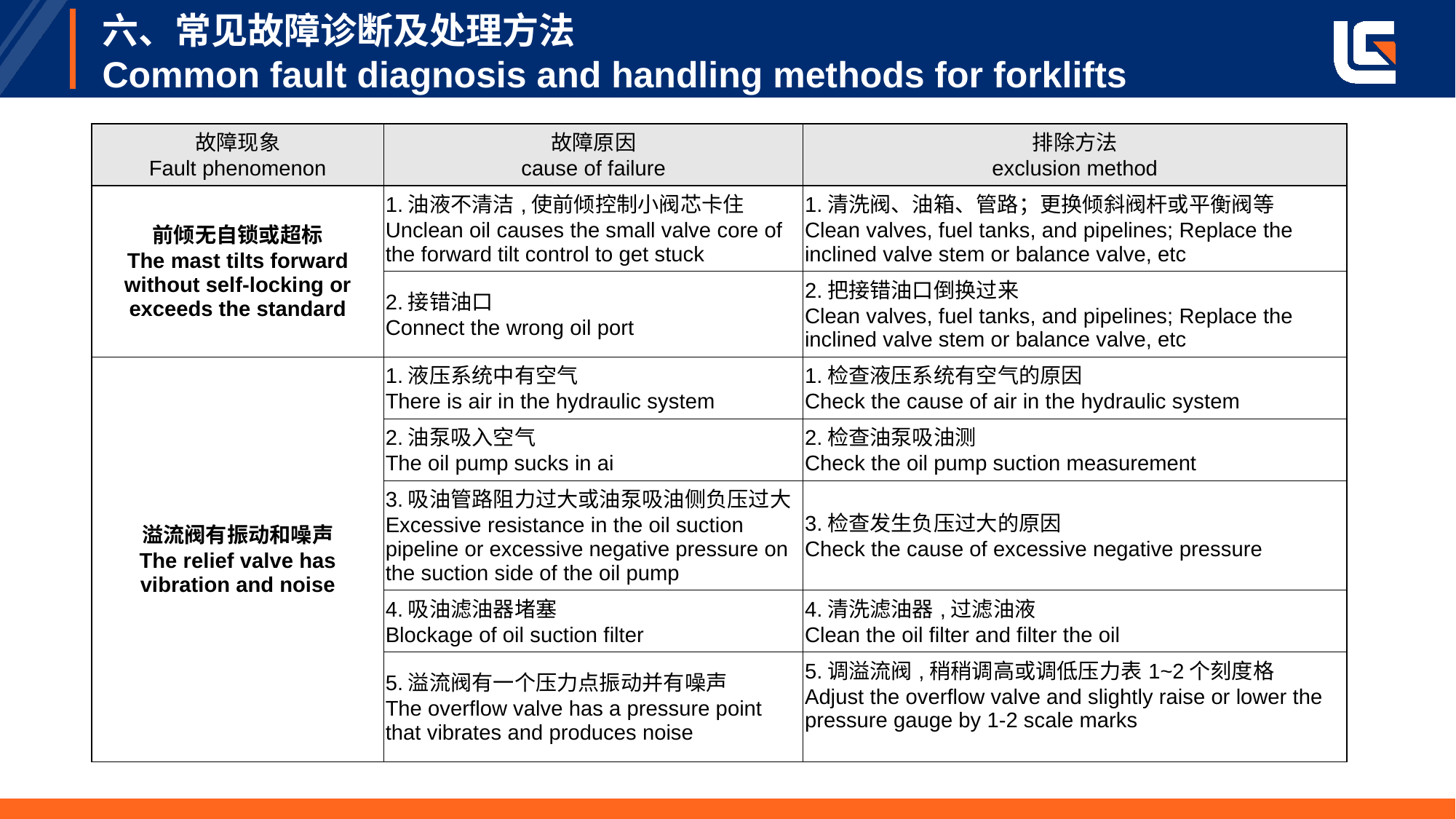

# 六、常见故障诊断及处理方法 Common fault diagnosis and handling methods for forklifts
| 故障现象 Fault phenomenon | 故障原因 cause of failure | 排除方法 exclusion method |
| --- | --- | --- |
| 前倾无自锁或超标 The mast tilts forward without self-locking or exceeds the standard | 1.油液不清洁,使前倾控制小阀芯卡住 Unclean oil causes the small valve core of the forward tilt control to get stuck | 1.清洗阀、油箱、管路；更换倾斜阀杆或平衡阀等 Clean valves, fuel tanks, and pipelines; Replace the inclined valve stem or balance valve, etc |
|  | 2.接错油口 Connect the wrong oil port | 2.把接错油口倒换过来 Clean valves, fuel tanks, and pipelines; Replace the inclined valve stem or balance valve, etc |
| 溢流阀有振动和噪声 The relief valve has vibration and noise | 1.液压系统中有空气 There is air in the hydraulic system | 1.检查液压系统有空气的原因 Check the cause of air in the hydraulic system |
|  | 2.油泵吸入空气 The oil pump sucks in ai | 2.检查油泵吸油测 Check the oil pump suction measurement |
|  | 3.吸油管路阻力过大或油泵吸油侧负压过大 Excessive resistance in the oil suction pipeline or excessive negative pressure on the suction side of the oil pump | 3.检查发生负压过大的原因 Check the cause of excessive negative pressure |
|  | 4.吸油滤油器堵塞 Blockage of oil suction filter | 4.清洗滤油器,过滤油液 Clean the oil filter and filter the oil |
|  | 5.溢流阀有一个压力点振动并有噪声 The overflow valve has a pressure point that vibrates and produces noise | 5.调溢流阀,稍稍调高或调低压力表1~2个刻度格 Adjust the overflow valve and slightly raise or lower the pressure gauge by 1-2 scale marks |